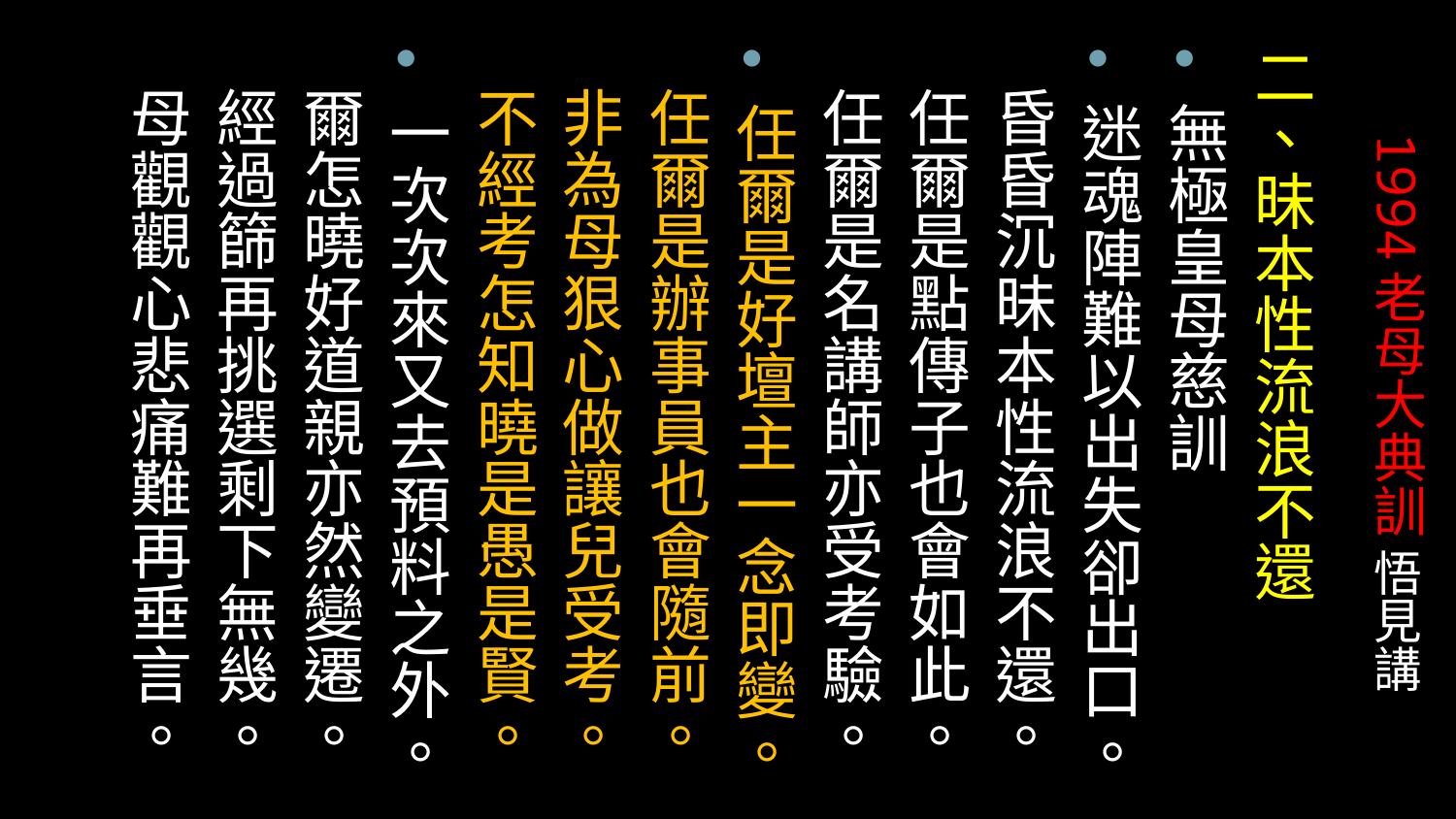

二、昧本性流浪不還
無極皇母慈訓
迷魂陣難以出失卻出口。
  昏昏沉昧本性流浪不還。
  任爾是點傳子也會如此。
  任爾是名講師亦受考驗。
任爾是好壇主一念即變。
  任爾是辦事員也會隨前。
  非為母狠心做讓兒受考。
  不經考怎知曉是愚是賢。
一次次來又去預料之外。
  爾怎曉好道親亦然變遷。
  經過篩再挑選剩下無幾。
  母觀觀心悲痛難再垂言。

# 1994老母大典訓 悟見講